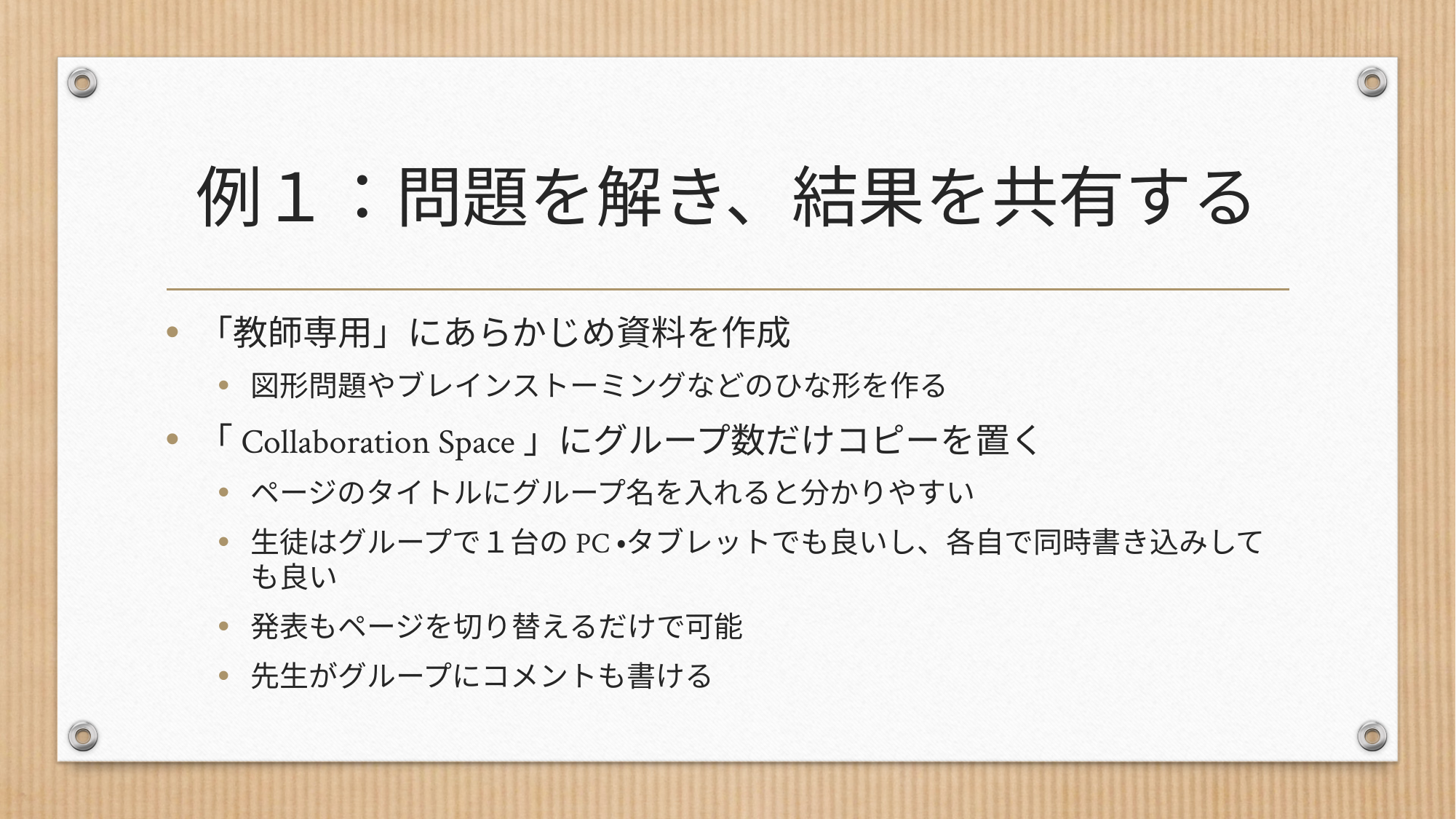

# 例１：問題を解き、結果を共有する
「教師専用」にあらかじめ資料を作成
図形問題やブレインストーミングなどのひな形を作る
「Collaboration Space」にグループ数だけコピーを置く
ページのタイトルにグループ名を入れると分かりやすい
生徒はグループで１台のPC・タブレットでも良いし、各自で同時書き込みしても良い
発表もページを切り替えるだけで可能
先生がグループにコメントも書ける